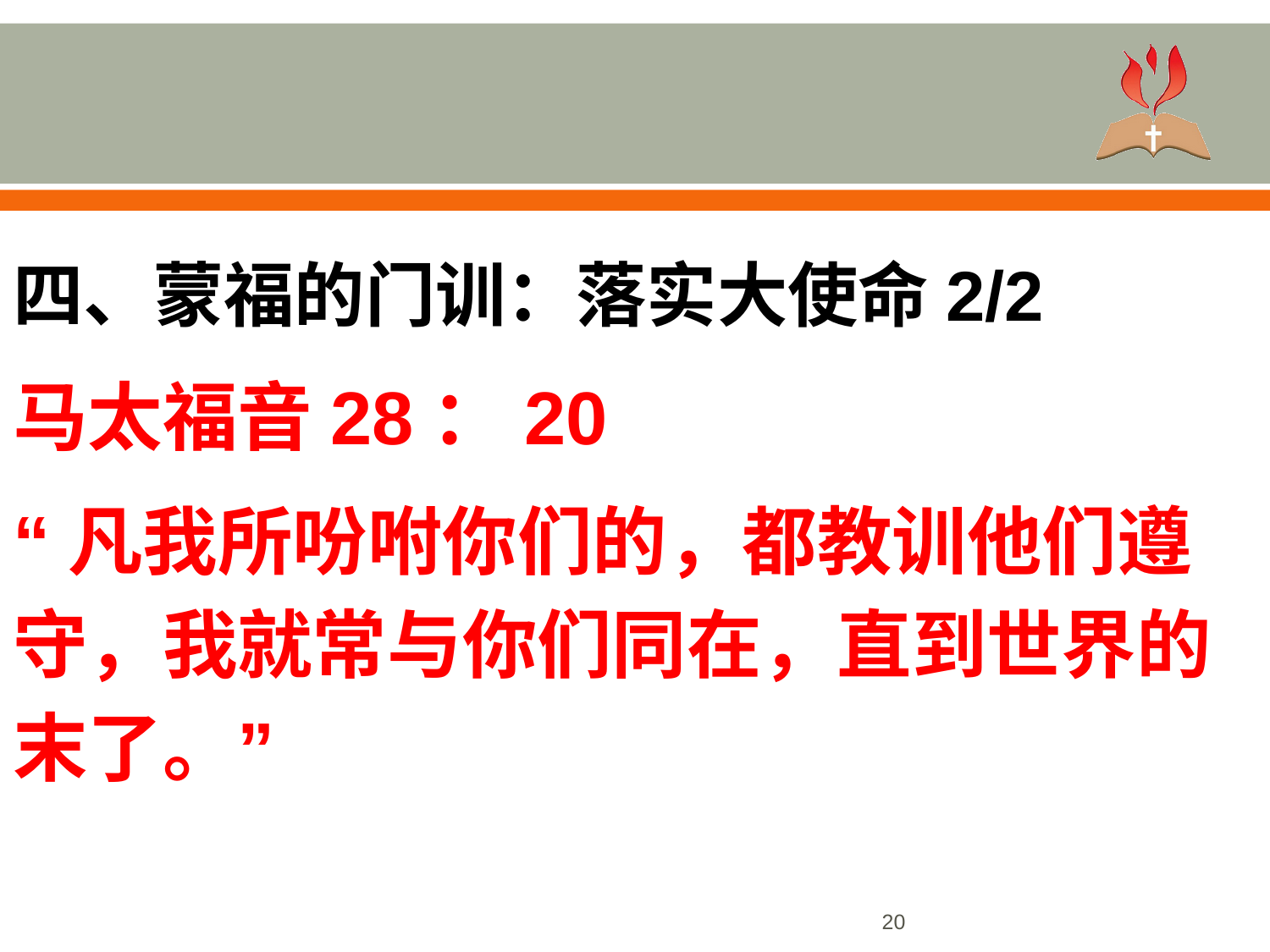

#

四、蒙福的门训：落实大使命2/2
马太福音28：20
“凡我所吩咐你们的，都教训他们遵守，我就常与你们同在，直到世界的末了。”

20